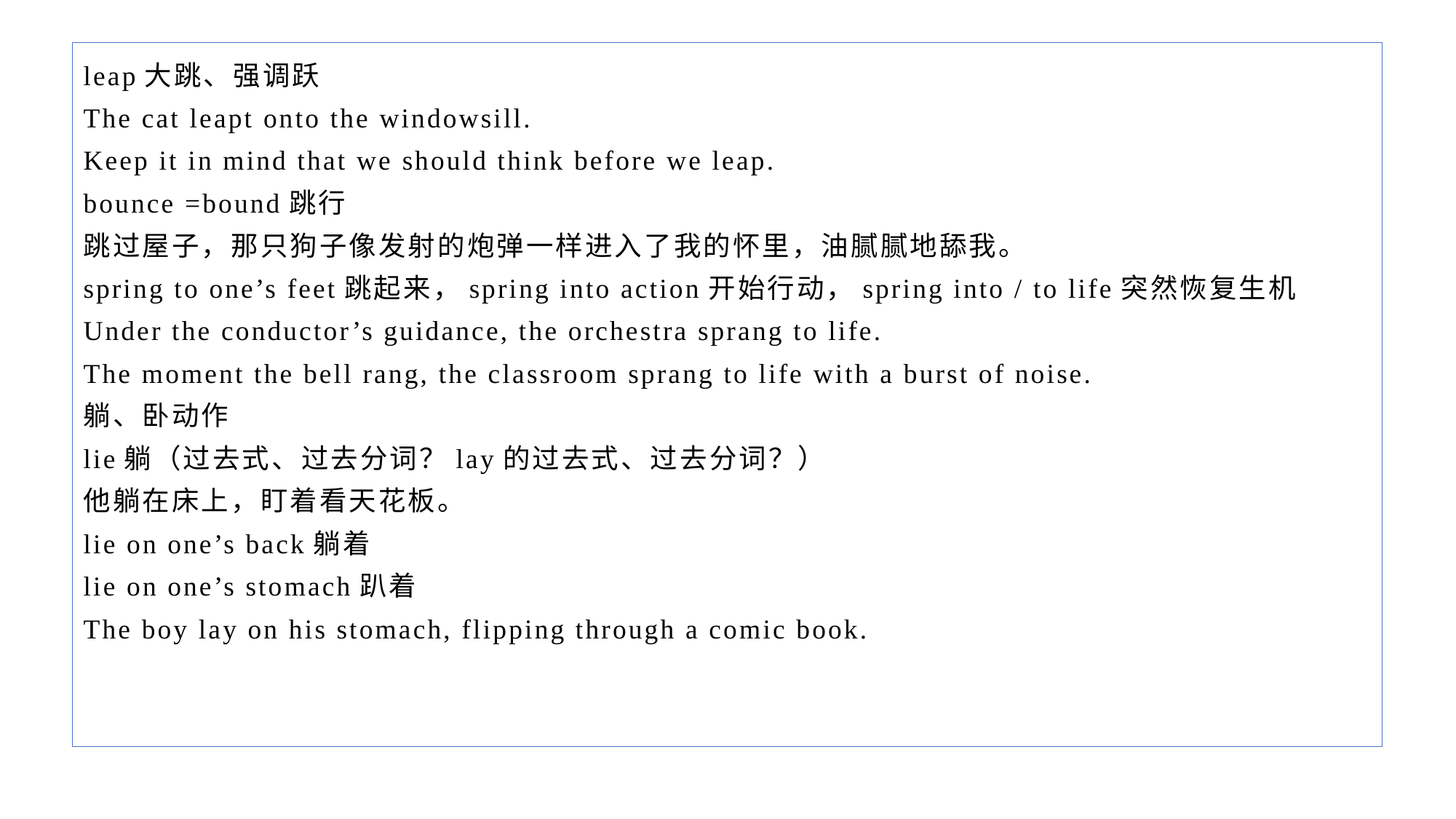

leap大跳、强调跃
The cat leapt onto the windowsill.
Keep it in mind that we should think before we leap.
bounce =bound跳行
跳过屋子，那只狗子像发射的炮弹一样进入了我的怀里，油腻腻地舔我。
spring to one’s feet跳起来，spring into action开始行动，spring into / to life突然恢复生机
Under the conductor’s guidance, the orchestra sprang to life.
The moment the bell rang, the classroom sprang to life with a burst of noise.
躺、卧动作
lie躺（过去式、过去分词？lay的过去式、过去分词？）
他躺在床上，盯着看天花板。
lie on one’s back躺着
lie on one’s stomach趴着
The boy lay on his stomach, flipping through a comic book.